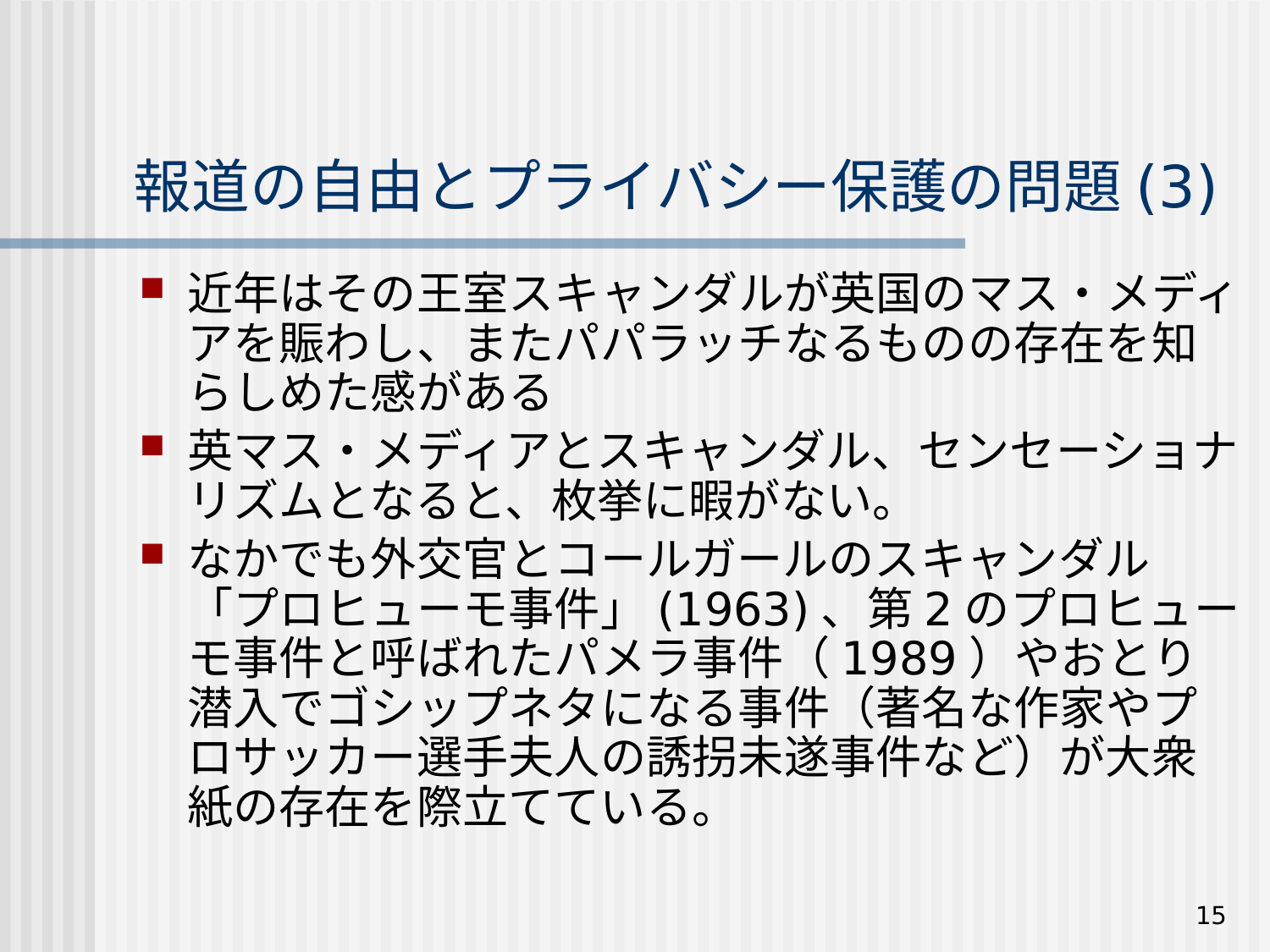

# 報道の自由とプライバシー保護の問題(3)
近年はその王室スキャンダルが英国のマス・メディアを賑わし、またパパラッチなるものの存在を知らしめた感がある
英マス・メディアとスキャンダル、センセーショナリズムとなると、枚挙に暇がない。
なかでも外交官とコールガールのスキャンダル「プロヒューモ事件」(1963)、第2のプロヒューモ事件と呼ばれたパメラ事件（1989）やおとり潜入でゴシップネタになる事件（著名な作家やプロサッカー選手夫人の誘拐未遂事件など）が大衆紙の存在を際立てている。

15